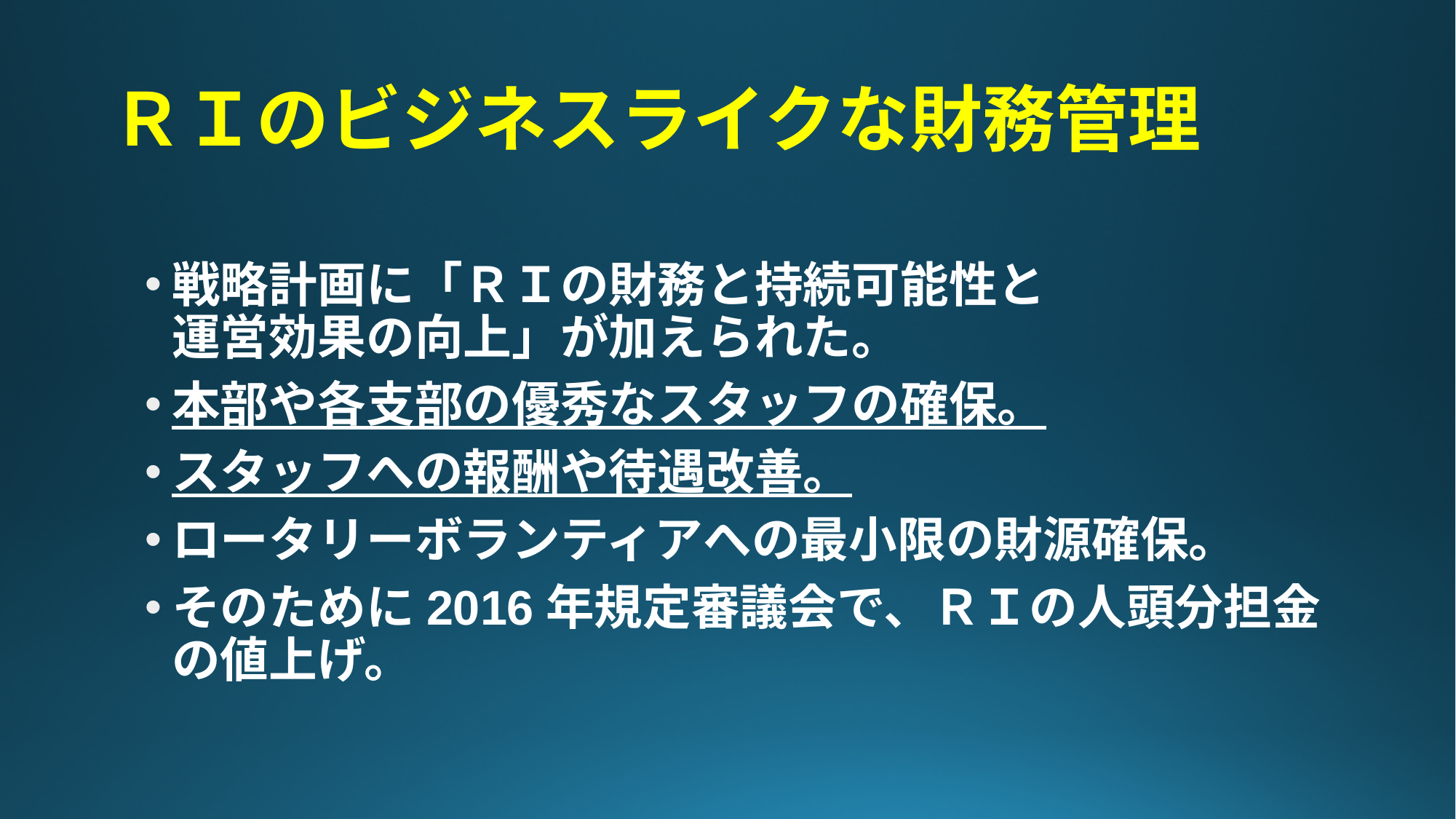

# ＲＩのビジネスライクな財務管理
戦略計画に「ＲＩの財務と持続可能性と　　　　　　運営効果の向上」が加えられた。
本部や各支部の優秀なスタッフの確保。
スタッフへの報酬や待遇改善。
ロータリーボランティアへの最小限の財源確保。
そのために2016年規定審議会で、ＲＩの人頭分担金の値上げ。